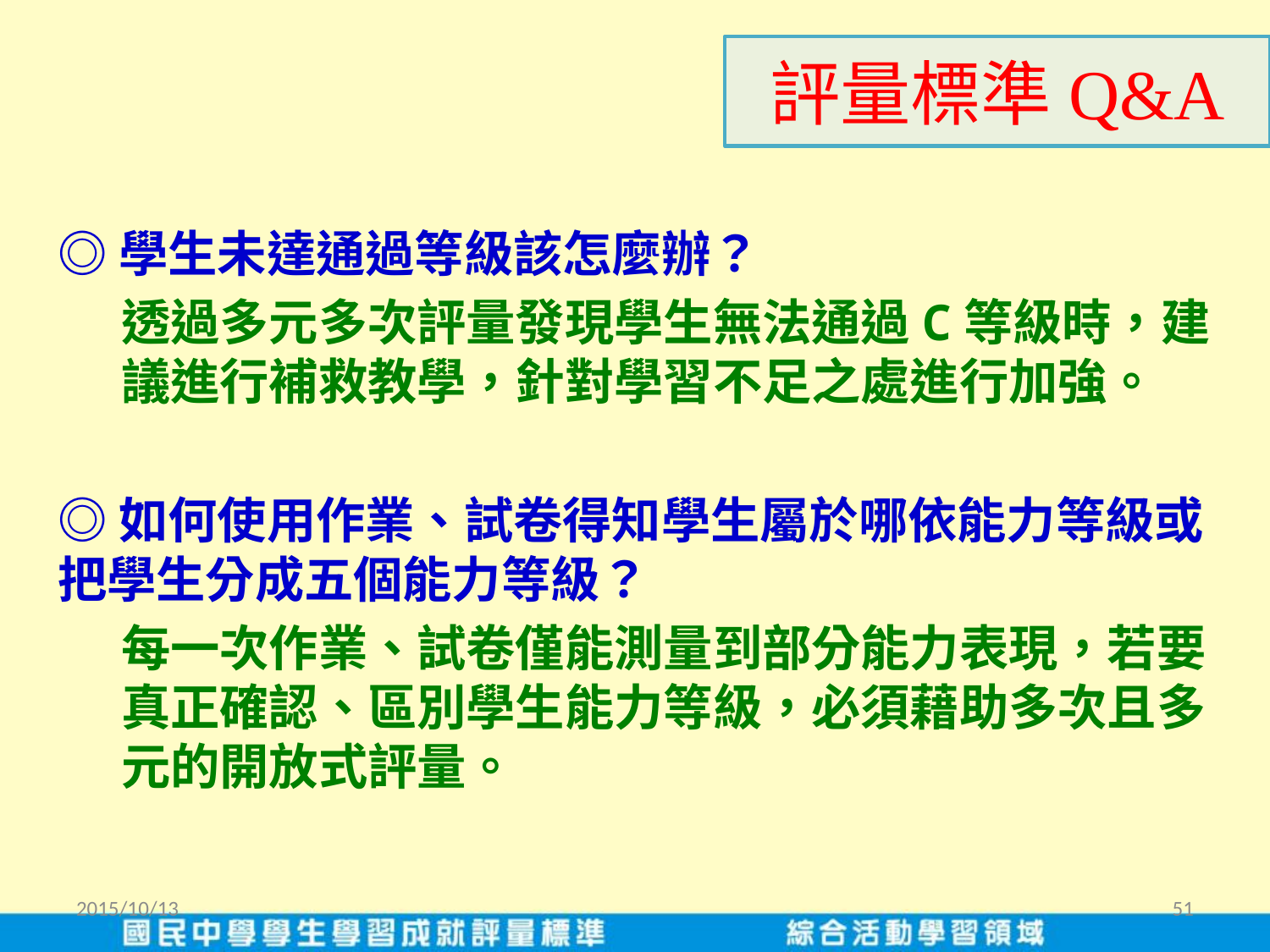

評量標準Q&A
◎學生未達通過等級該怎麼辦？
透過多元多次評量發現學生無法通過C等級時，建議進行補救教學，針對學習不足之處進行加強。

◎如何使用作業、試卷得知學生屬於哪依能力等級或把學生分成五個能力等級？
每一次作業、試卷僅能測量到部分能力表現，若要真正確認、區別學生能力等級，必須藉助多次且多元的開放式評量。

2015/10/13
51